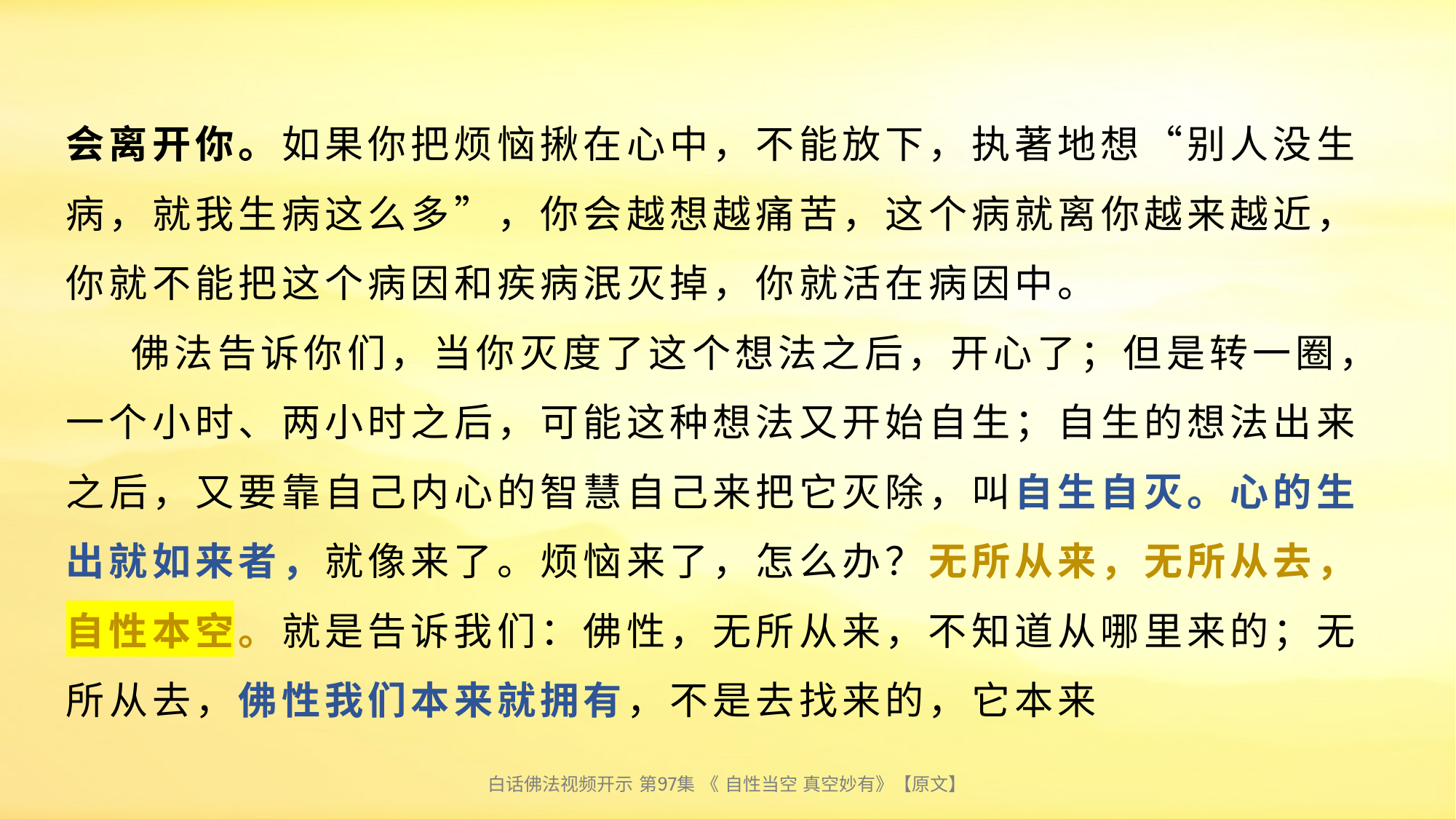

# 会离开你。如果你把烦恼揪在心中，不能放下，执著地想“别人没生病，就我生病这么多”，你会越想越痛苦，这个病就离你越来越近，你就不能把这个病因和疾病泯灭掉，你就活在病因中。 佛法告诉你们，当你灭度了这个想法之后，开心了；但是转一圈，一个小时、两小时之后，可能这种想法又开始自生；自生的想法出来之后，又要靠自己内心的智慧自己来把它灭除，叫自生自灭。心的生出就如来者，就像来了。烦恼来了，怎么办？无所从来，无所从去，自性本空。就是告诉我们：佛性，无所从来，不知道从哪里来的；无所从去，佛性我们本来就拥有，不是去找来的，它本来
白话佛法视频开示 第97集 《 自性当空 真空妙有》【原文】